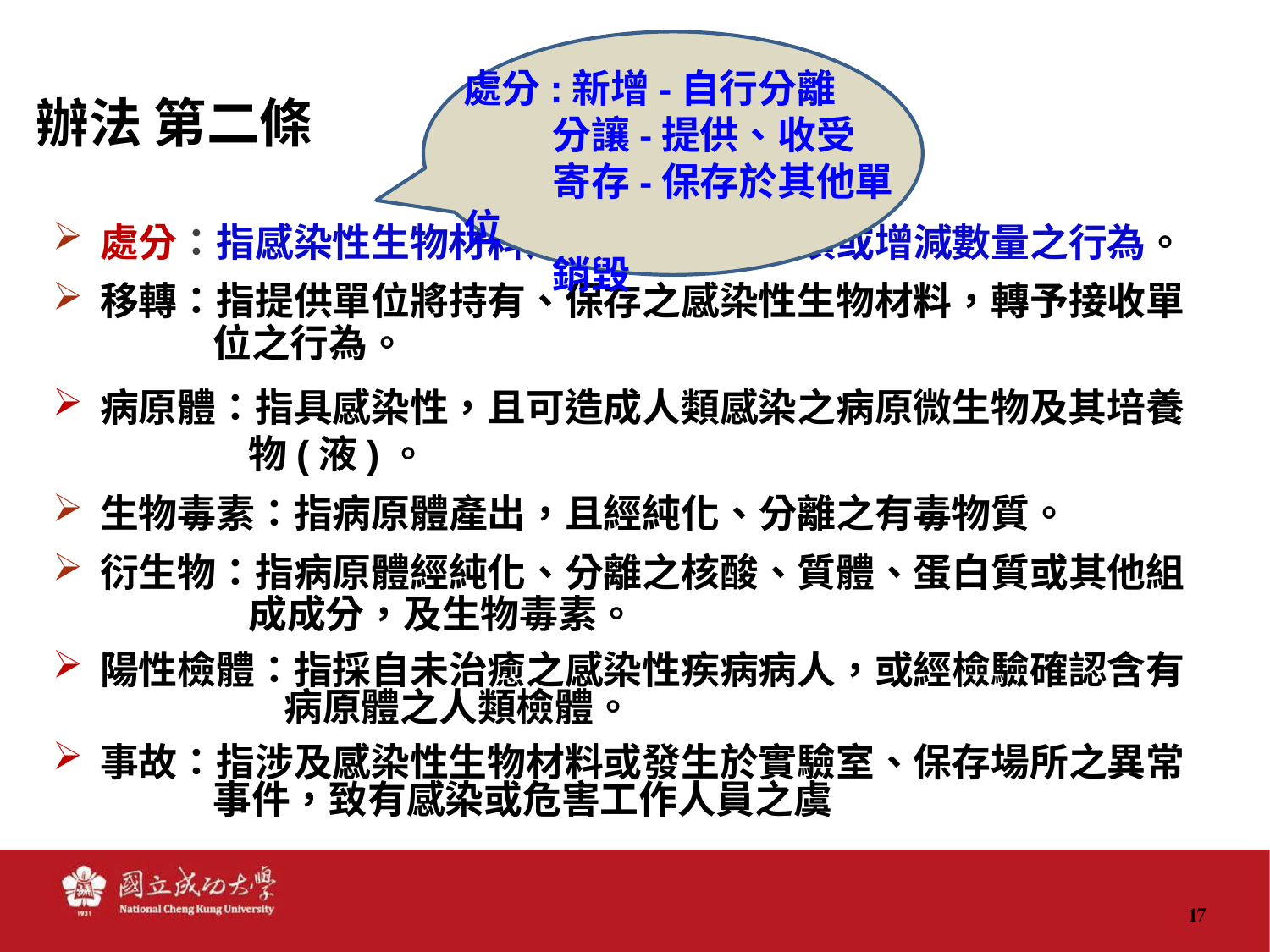

處分:新增-自行分離
         分讓-提供、收受
         寄存-保存於其他單位
         銷毀
# 辦法 第二條
處分：指感染性生物材料之新增、刪除品項或增減數量之行為。
移轉：指提供單位將持有、保存之感染性生物材料，轉予接收單
                 位之行為。
病原體：指具感染性，且可造成人類感染之病原微生物及其培養
                     物(液)。
生物毒素：指病原體產出，且經純化、分離之有毒物質。
衍生物：指病原體經純化、分離之核酸、質體、蛋白質或其他組
                     成成分，及生物毒素。
陽性檢體：指採自未治癒之感染性疾病病人，或經檢驗確認含有
                         病原體之人類檢體。
事故：指涉及感染性生物材料或發生於實驗室、保存場所之異常
                 事件，致有感染或危害工作人員之虞

17